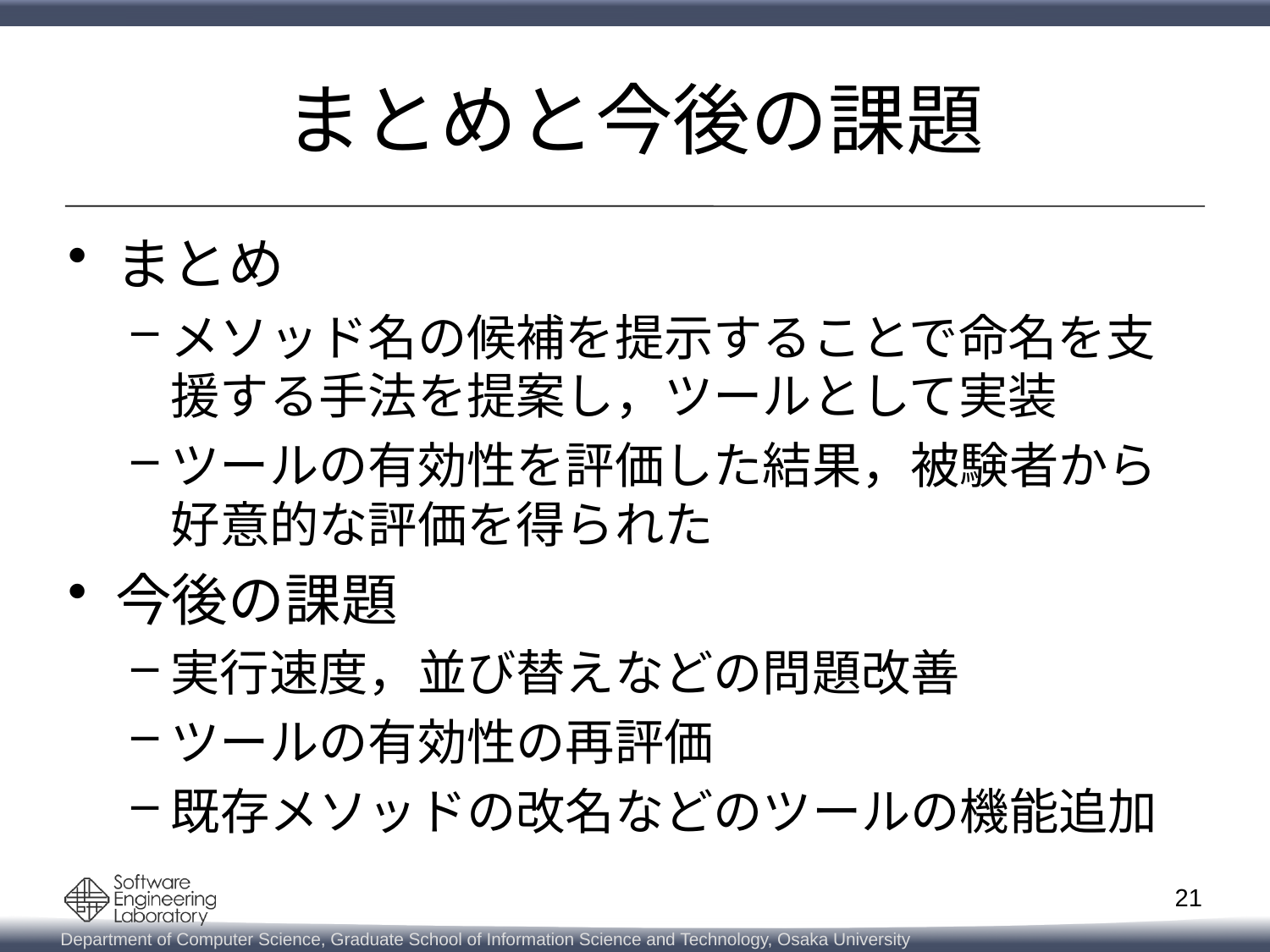

# まとめと今後の課題
まとめ
メソッド名の候補を提示することで命名を支援する手法を提案し，ツールとして実装
ツールの有効性を評価した結果，被験者から好意的な評価を得られた
今後の課題
実行速度，並び替えなどの問題改善
ツールの有効性の再評価
既存メソッドの改名などのツールの機能追加
21